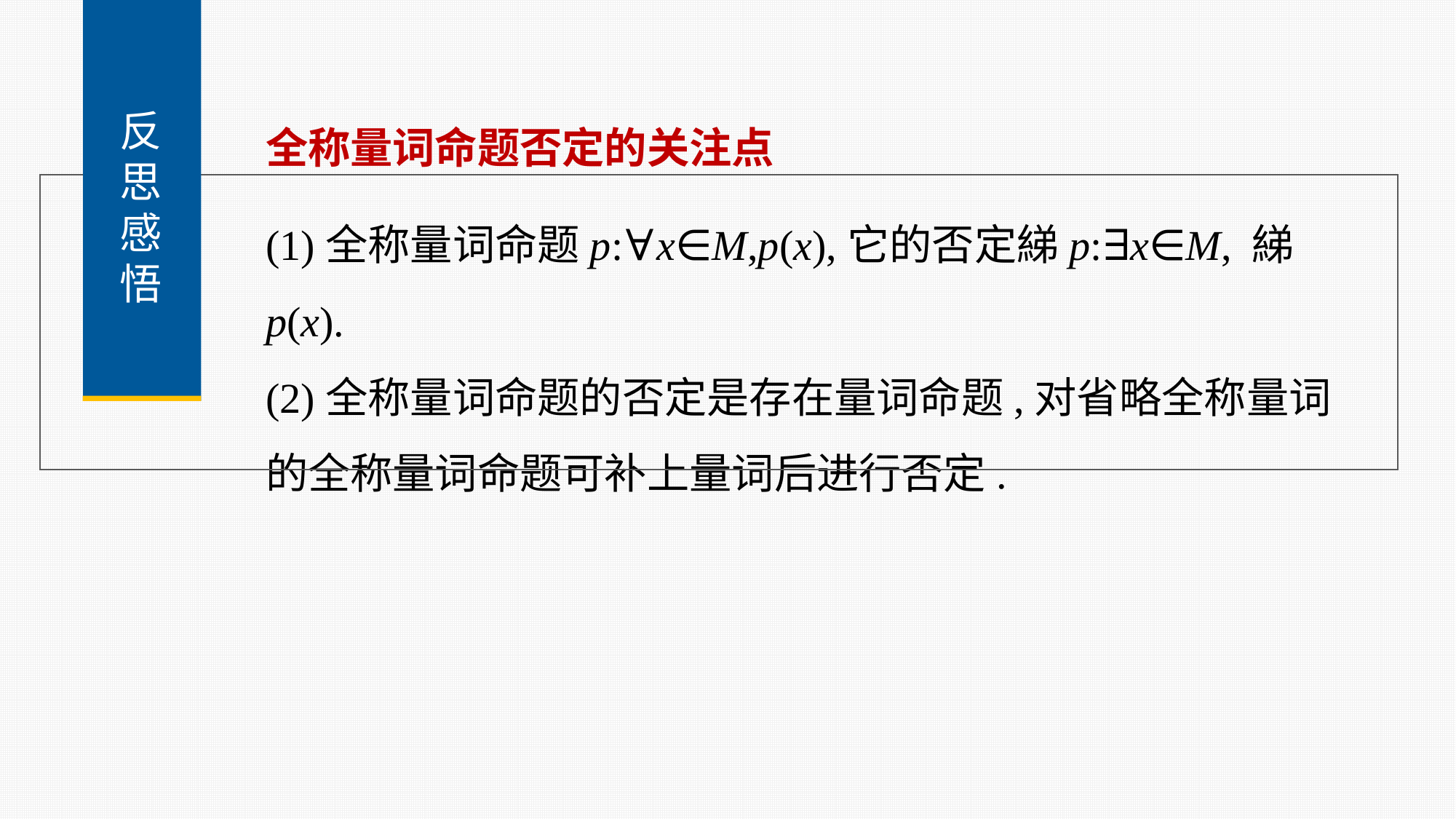

反
思
感
悟

全称量词命题否定的关注点

(1)全称量词命题p:∀x∈M,p(x),它的否定綈p:∃x∈M, 綈p(x).
(2)全称量词命题的否定是存在量词命题,对省略全称量词的全称量词命题可补上量词后进行否定.